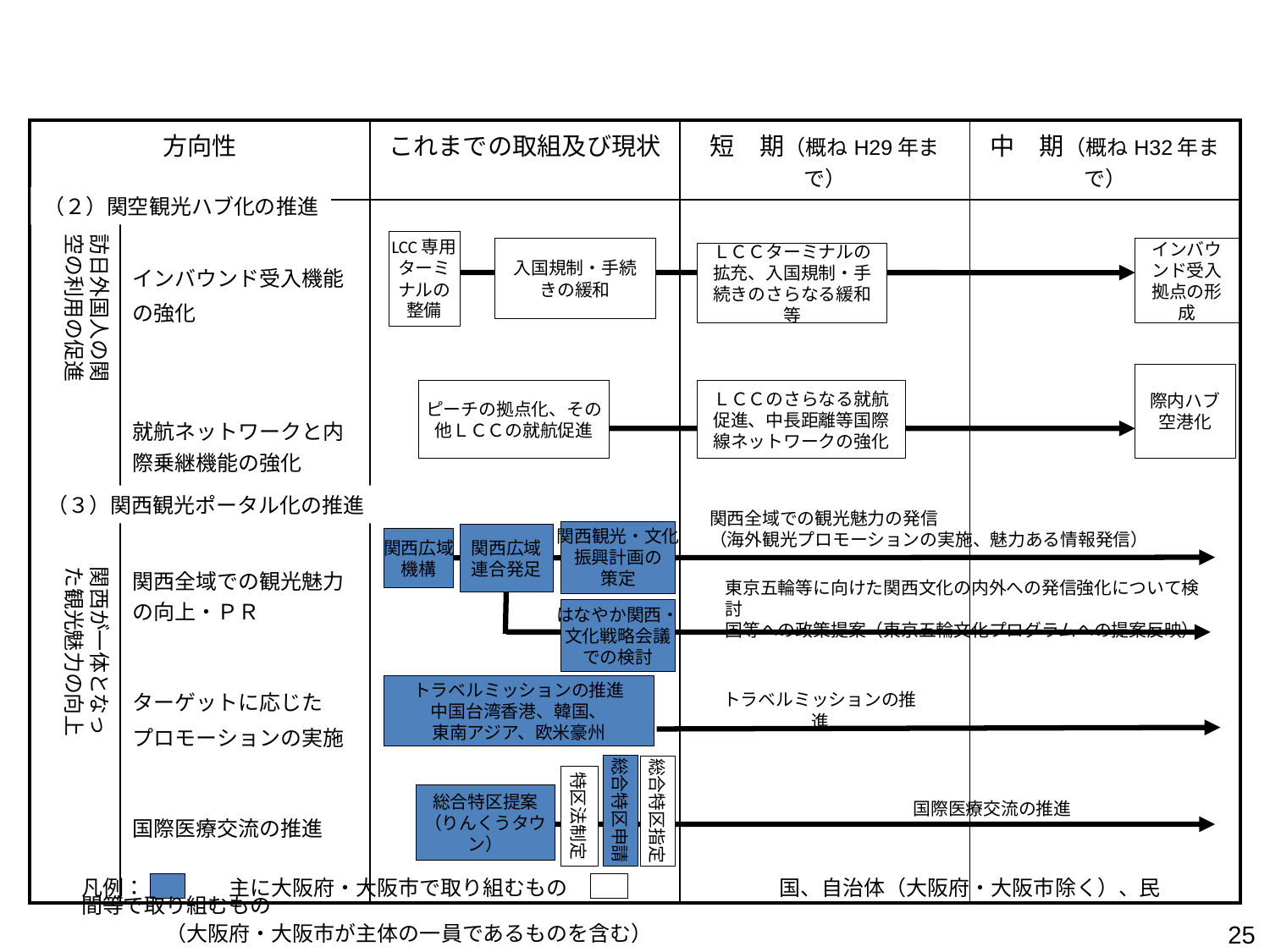

| 方向性 |  | これまでの取組及び現状 | 短　期（概ねH29年まで） | 中　期（概ねH32年まで） |
| --- | --- | --- | --- | --- |
|  | インバウンド受入機能 の強化 就航ネットワークと内際乗継機能の強化 関西全域での観光魅力の向上・ＰＲ ターゲットに応じた プロモーションの実施 国際医療交流の推進 |  |  |  |
（２）関空観光ハブ化の推進
訪日外国人の関空の利用の促進
LCC専用ターミナルの整備
入国規制・手続きの緩和
インバウンド受入拠点の形成
ＬＣＣターミナルの拡充、入国規制・手続きのさらなる緩和等

際内ハブ空港化

ピーチの拠点化、その他ＬＣＣの就航促進

ＬＣＣのさらなる就航促進、中長距離等国際線ネットワークの強化

（３）関西観光ポータル化の推進
関西全域での観光魅力の発信
（海外観光プロモーションの実施、魅力ある情報発信）
関西観光・文化
振興計画の
策定
関西広域
連合発足

関西広域
機構
関西が一体となった観光魅力の向上

東京五輪等に向けた関西文化の内外への発信強化について検討
国等への政策提案（東京五輪文化プログラムへの提案反映）
はなやか関西・
文化戦略会議
での検討

トラベルミッションの推進
中国台湾香港、韓国、
東南アジア、欧米豪州
トラベルミッションの推進

総合特区申請
総合特区指定
特区法制定
国際医療交流の推進
総合特区提案
（りんくうタウン）

凡例：　　　　主に大阪府・大阪市で取り組むもの　　　　　　　　　　国、自治体（大阪府・大阪市除く）、民間等で取り組むもの
　　　　（大阪府・大阪市が主体の一員であるものを含む）
25